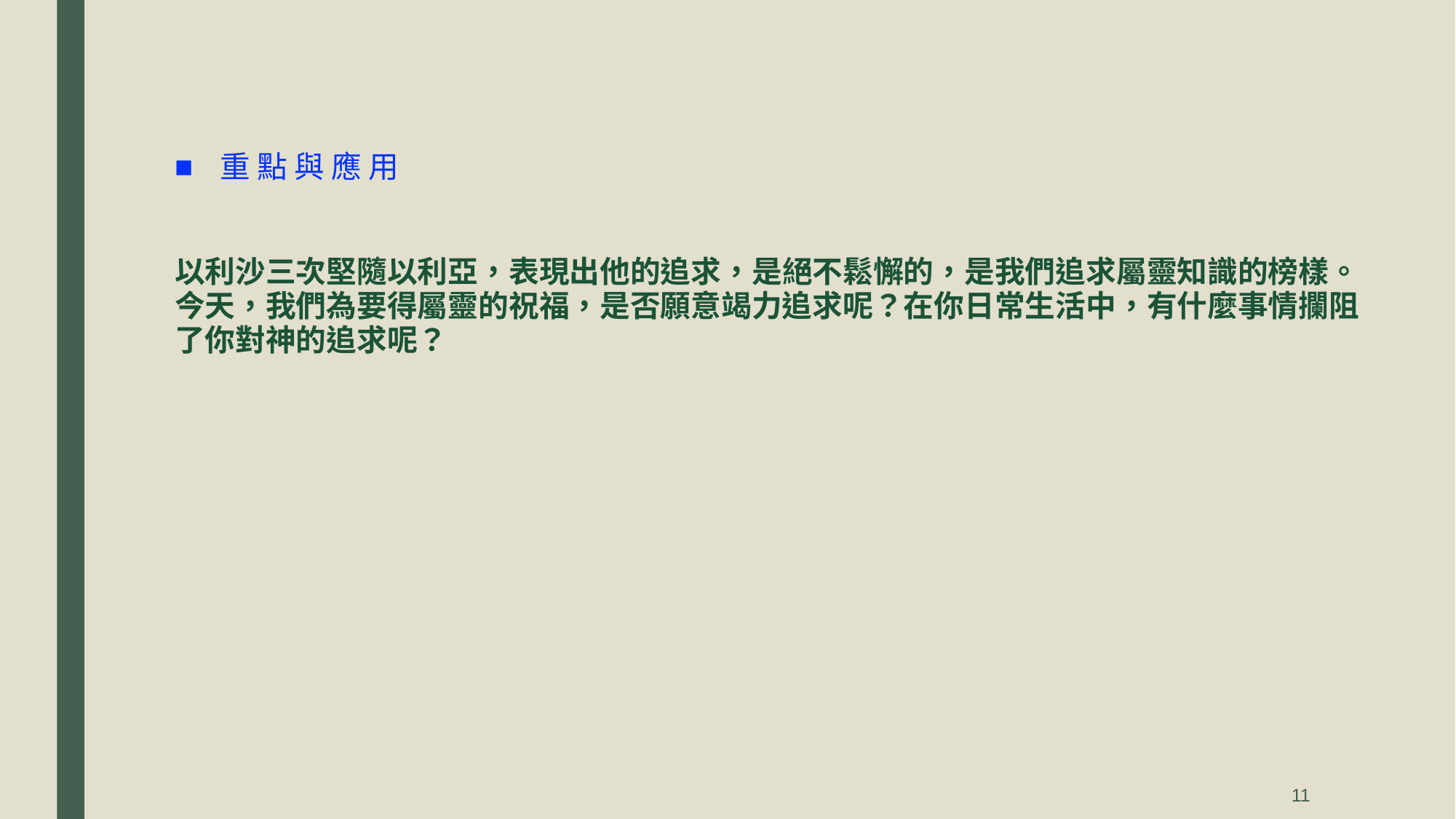

重 點 與 應 用

以利沙三次堅隨以利亞，表現出他的追求，是絕不鬆懈的，是我們追求屬靈知識的榜樣。今天，我們為要得屬靈的祝福，是否願意竭力追求呢？在你日常生活中，有什麼事情攔阻了你對神的追求呢？
11